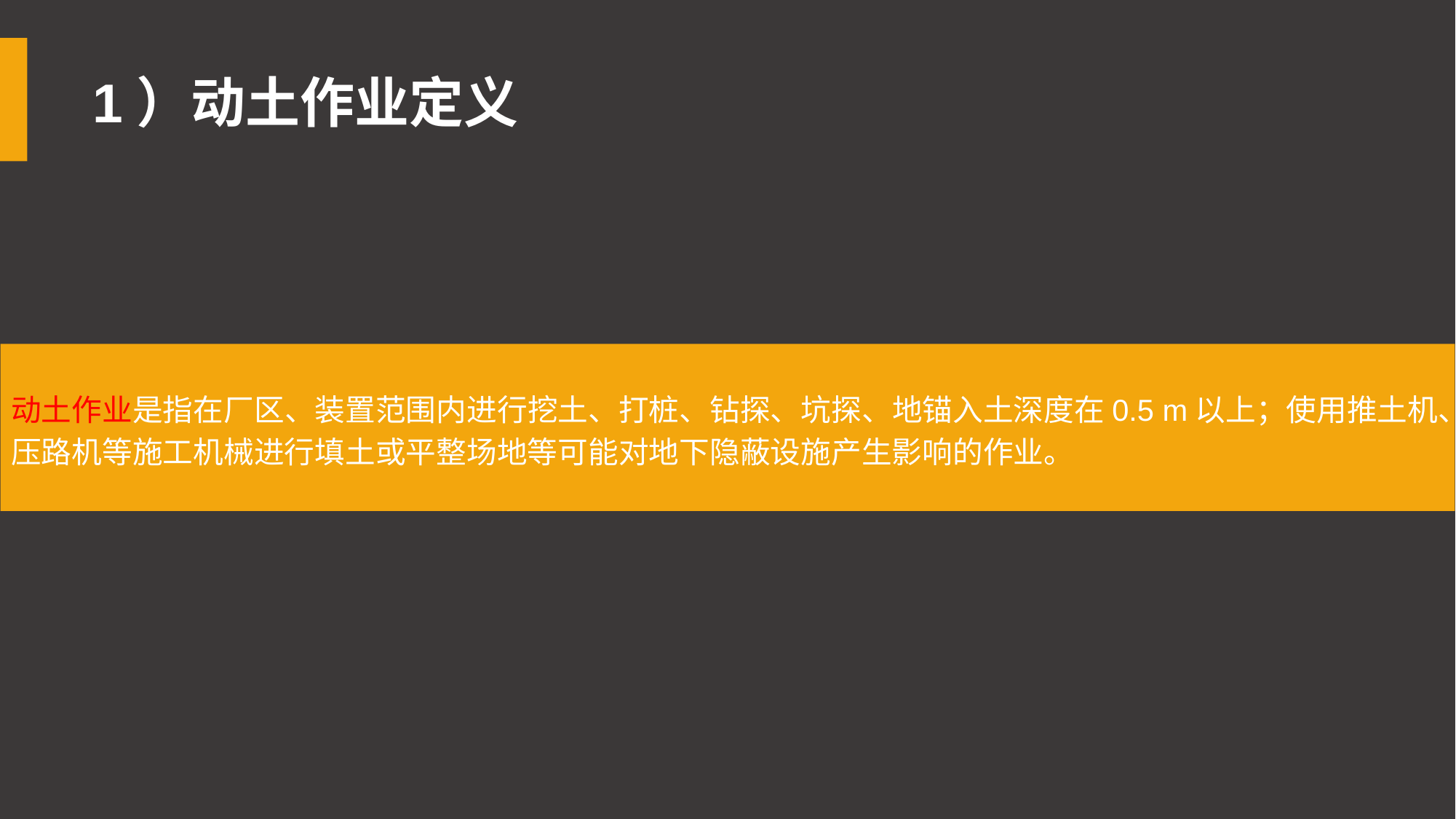

1）动土作业定义
动土作业是指在厂区、装置范围内进行挖土、打桩、钻探、坑探、地锚入土深度在0.5 m以上；使用推土机、压路机等施工机械进行填土或平整场地等可能对地下隐蔽设施产生影响的作业。